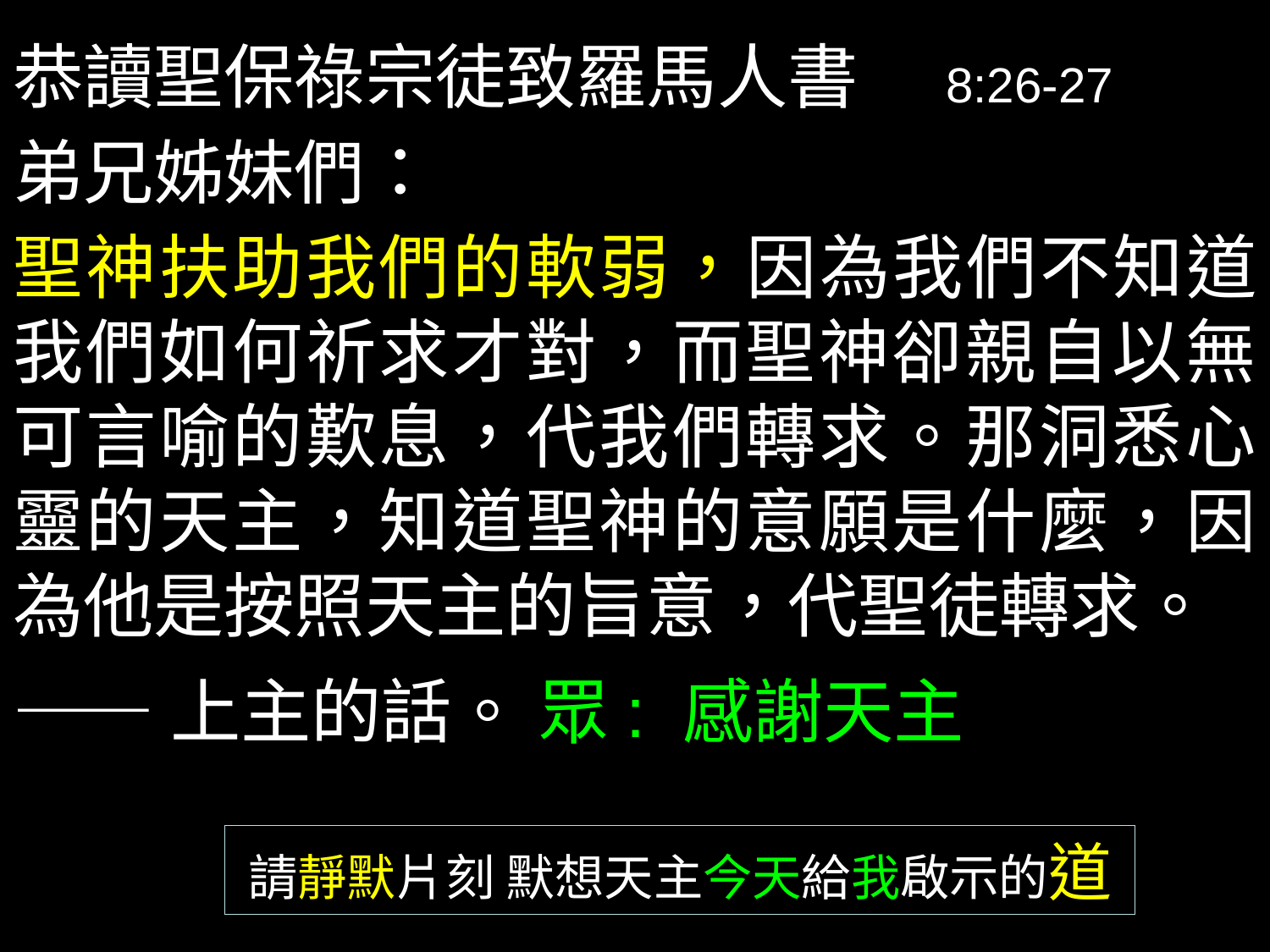

恭讀聖保祿宗徒致羅馬人書　8:26-27
弟兄姊妹們：
聖神扶助我們的軟弱，因為我們不知道我們如何祈求才對，而聖神卻親自以無可言喻的歎息，代我們轉求。那洞悉心靈的天主，知道聖神的意願是什麼，因為他是按照天主的旨意，代聖徒轉求。
——上主的話。 眾: 感謝天主
請靜默片刻 默想天主今天給我啟示的道